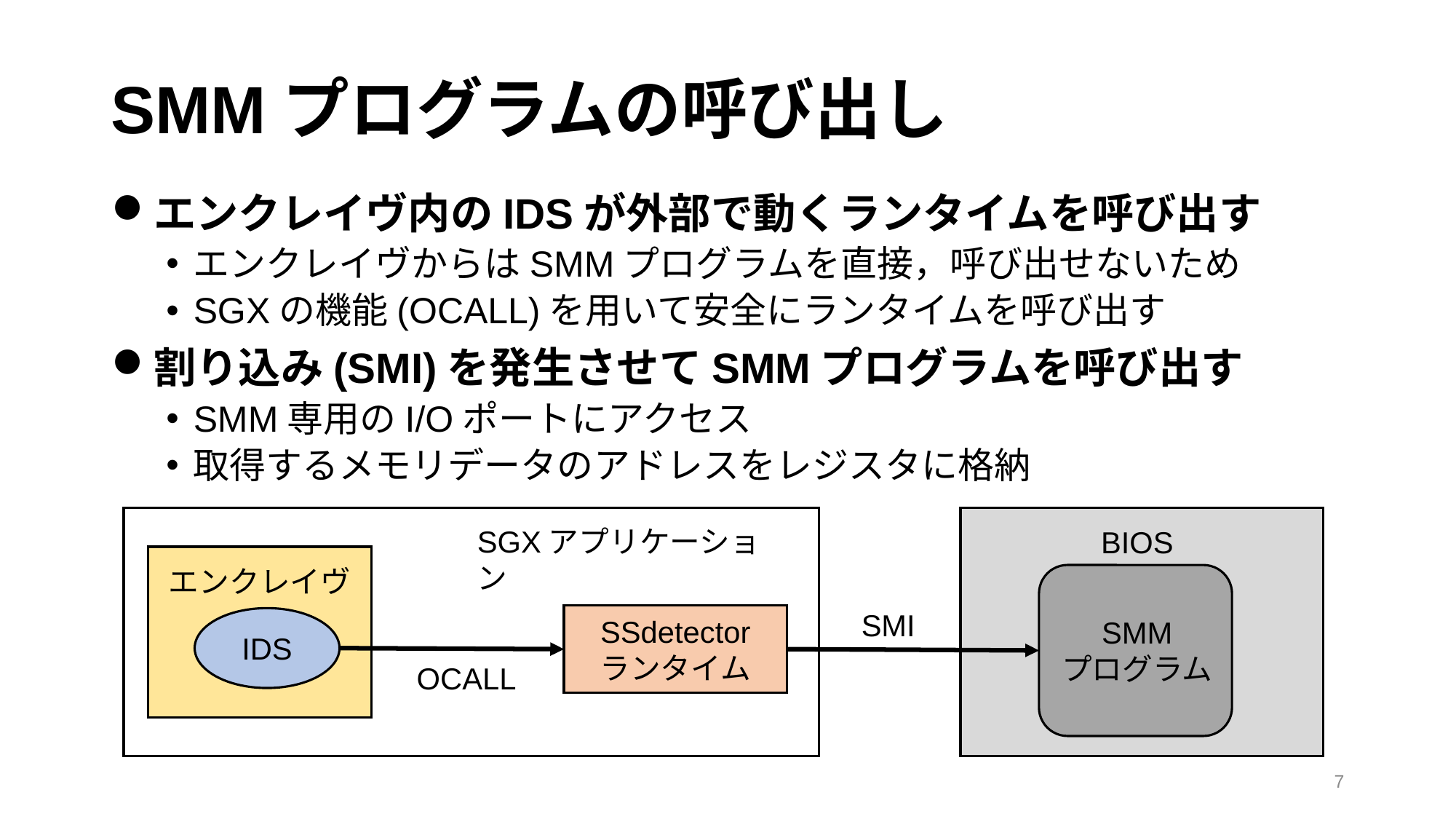

# SMMプログラムの呼び出し
エンクレイヴ内のIDSが外部で動くランタイムを呼び出す
エンクレイヴからはSMMプログラムを直接，呼び出せないため
SGXの機能(OCALL)を用いて安全にランタイムを呼び出す
割り込み(SMI)を発生させてSMMプログラムを呼び出す
SMM専用のI/Oポートにアクセス
取得するメモリデータのアドレスをレジスタに格納

SGXアプリケーション

エンクレイヴ

SMI
SSdetector
ランタイム
IDS
SMM
プログラム
OCALL

BIOS
7